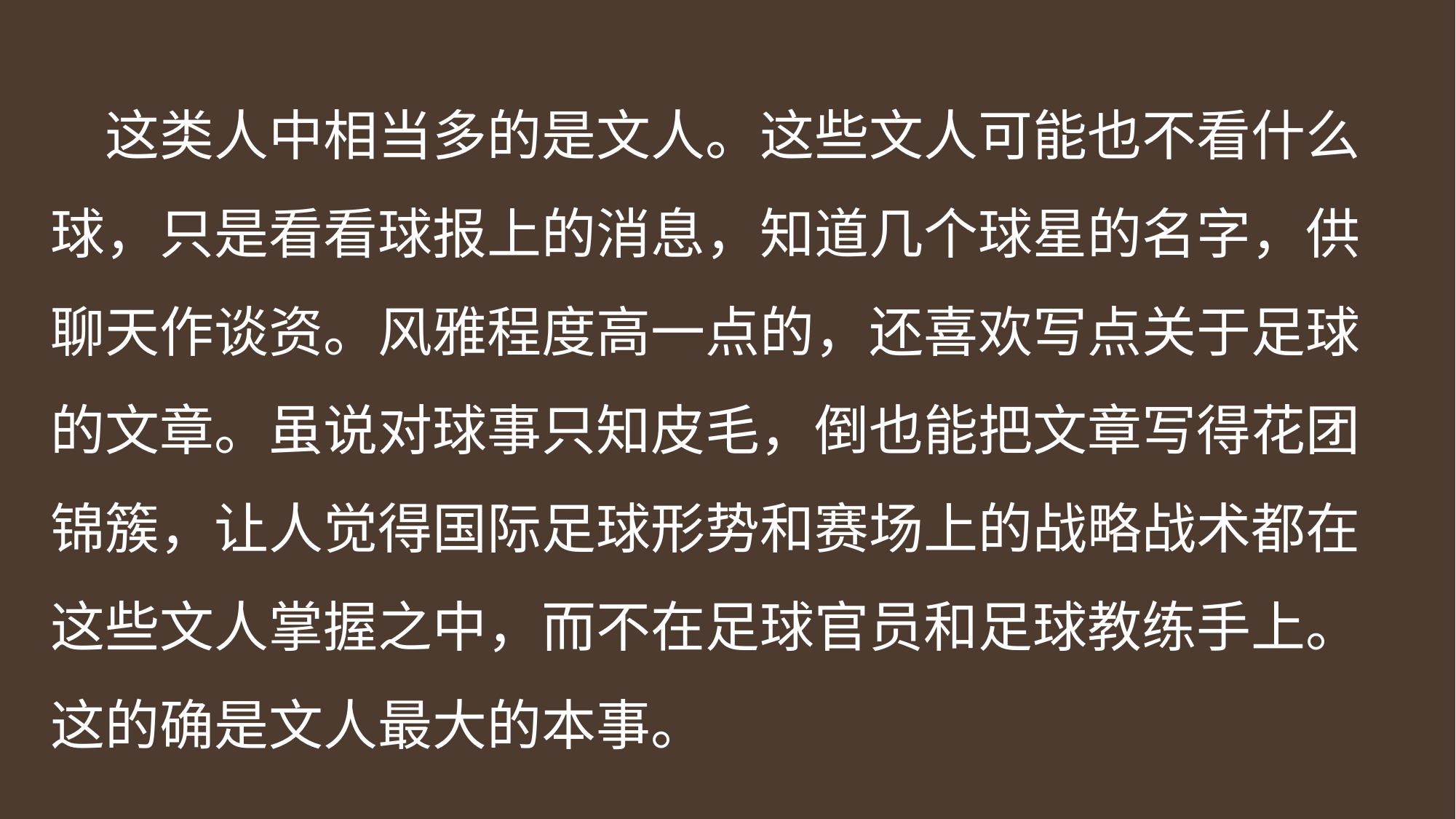

这类人中相当多的是文人。这些文人可能也不看什么球，只是看看球报上的消息，知道几个球星的名字，供聊天作谈资。风雅程度高一点的，还喜欢写点关于足球的文章。虽说对球事只知皮毛，倒也能把文章写得花团锦簇，让人觉得国际足球形势和赛场上的战略战术都在这些文人掌握之中，而不在足球官员和足球教练手上。这的确是文人最大的本事。